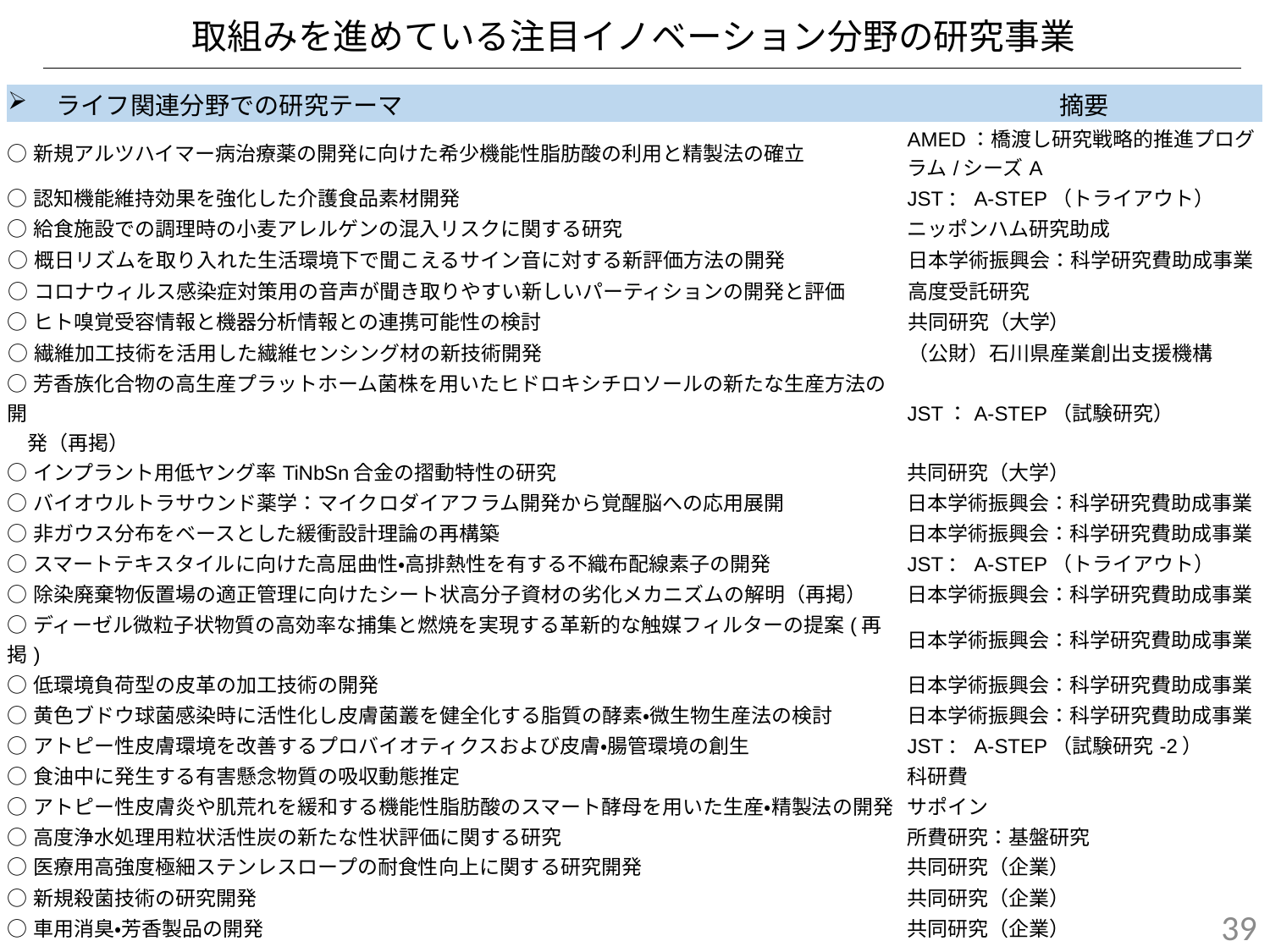

取組みを進めている注目イノベーション分野の研究事業
| ライフ関連分野での研究テーマ | 摘要 |
| --- | --- |
| ○新規アルツハイマー病治療薬の開発に向けた希少機能性脂肪酸の利用と精製法の確立 | AMED：橋渡し研究戦略的推進プログラム/シーズA |
| ○認知機能維持効果を強化した介護食品素材開発 | JST：A-STEP（トライアウト） |
| ○給食施設での調理時の小麦アレルゲンの混入リスクに関する研究 | ニッポンハム研究助成 |
| ○概日リズムを取り入れた生活環境下で聞こえるサイン音に対する新評価方法の開発 | 日本学術振興会：科学研究費助成事業 |
| ○コロナウィルス感染症対策用の音声が聞き取りやすい新しいパーティションの開発と評価 | 高度受託研究 |
| ○ヒト嗅覚受容情報と機器分析情報との連携可能性の検討 | 共同研究（大学） |
| ○繊維加工技術を活用した繊維センシング材の新技術開発 | （公財）石川県産業創出支援機構 |
| ○芳香族化合物の高生産プラットホーム菌株を用いたヒドロキシチロソールの新たな生産方法の開 　発（再掲） | JST：A-STEP（試験研究） |
| ○インプラント用低ヤング率TiNbSn合金の摺動特性の研究 | 共同研究（大学） |
| ○バイオウルトラサウンド薬学：マイクロダイアフラム開発から覚醒脳への応用展開 | 日本学術振興会：科学研究費助成事業 |
| ○非ガウス分布をベースとした緩衝設計理論の再構築 | 日本学術振興会：科学研究費助成事業 |
| ○スマートテキスタイルに向けた高屈曲性・高排熱性を有する不織布配線素子の開発 | JST：A-STEP（トライアウト） |
| ○除染廃棄物仮置場の適正管理に向けたシート状高分子資材の劣化メカニズムの解明（再掲） | 日本学術振興会：科学研究費助成事業 |
| ○ディーゼル微粒子状物質の高効率な捕集と燃焼を実現する革新的な触媒フィルターの提案(再掲) | 日本学術振興会：科学研究費助成事業 |
| ○低環境負荷型の皮革の加工技術の開発 | 日本学術振興会：科学研究費助成事業 |
| ○黄色ブドウ球菌感染時に活性化し皮膚菌叢を健全化する脂質の酵素・微生物生産法の検討 | 日本学術振興会：科学研究費助成事業 |
| ○アトピー性皮膚環境を改善するプロバイオティクスおよび皮膚・腸管環境の創生 | JST：A-STEP（試験研究-2） |
| ○食油中に発生する有害懸念物質の吸収動態推定 | 科研費 |
| ○アトピー性皮膚炎や肌荒れを緩和する機能性脂肪酸のスマート酵母を用いた生産・精製法の開発 | サポイン |
| ○高度浄水処理用粒状活性炭の新たな性状評価に関する研究 | 所費研究：基盤研究 |
| ○医療用高強度極細ステンレスロープの耐食性向上に関する研究開発 | 共同研究（企業） |
| ○新規殺菌技術の研究開発 | 共同研究（企業） |
| ○車用消臭・芳香製品の開発 | 共同研究（企業） |
39